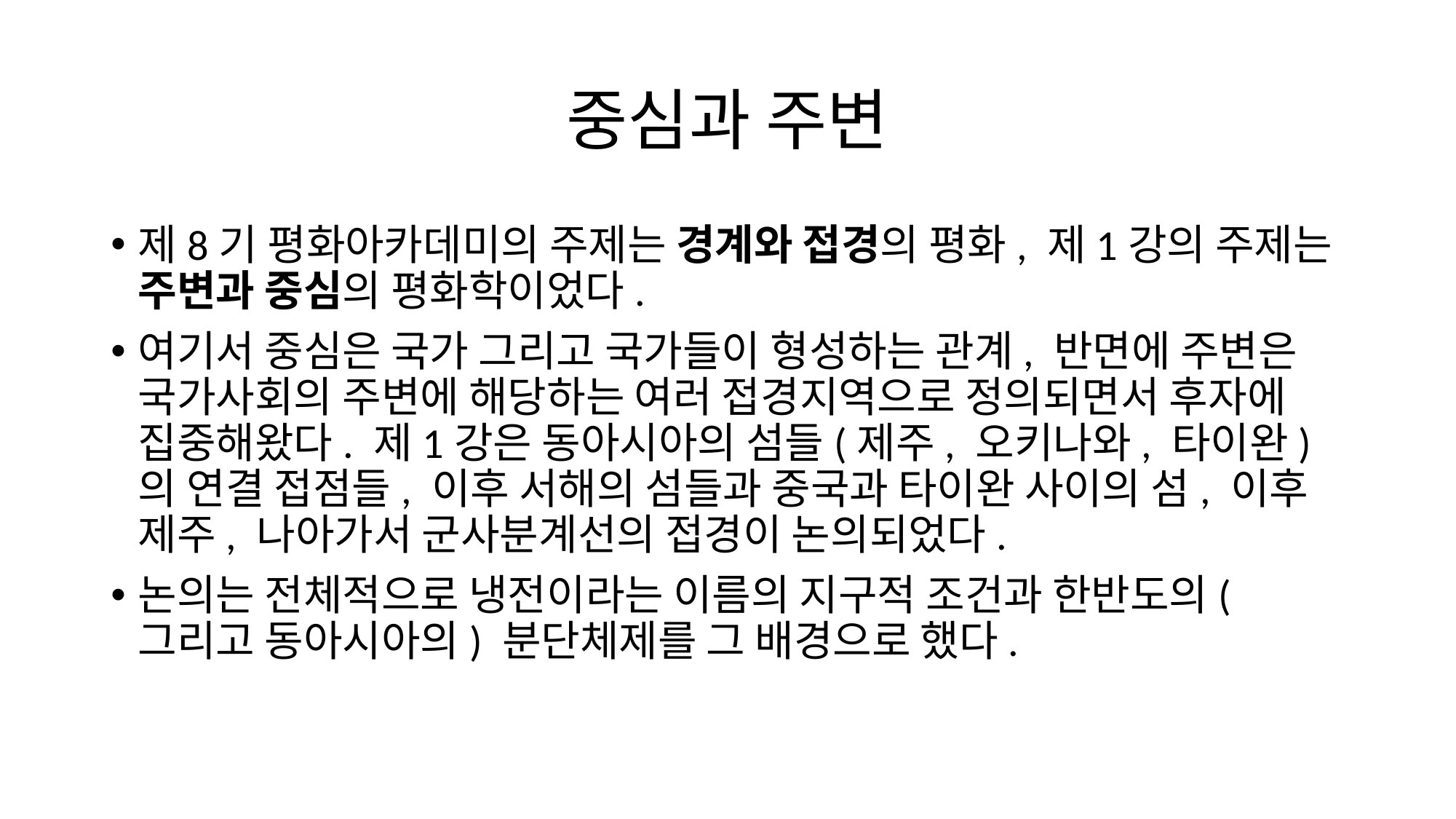

# 중심과 주변
제8기 평화아카데미의 주제는 경계와 접경의 평화, 제1강의 주제는 주변과 중심의 평화학이었다.
여기서 중심은 국가 그리고 국가들이 형성하는 관계, 반면에 주변은 국가사회의 주변에 해당하는 여러 접경지역으로 정의되면서 후자에 집중해왔다. 제1강은 동아시아의 섬들(제주, 오키나와, 타이완)의 연결 접점들, 이후 서해의 섬들과 중국과 타이완 사이의 섬, 이후 제주, 나아가서 군사분계선의 접경이 논의되었다.
논의는 전체적으로 냉전이라는 이름의 지구적 조건과 한반도의(그리고 동아시아의) 분단체제를 그 배경으로 했다.